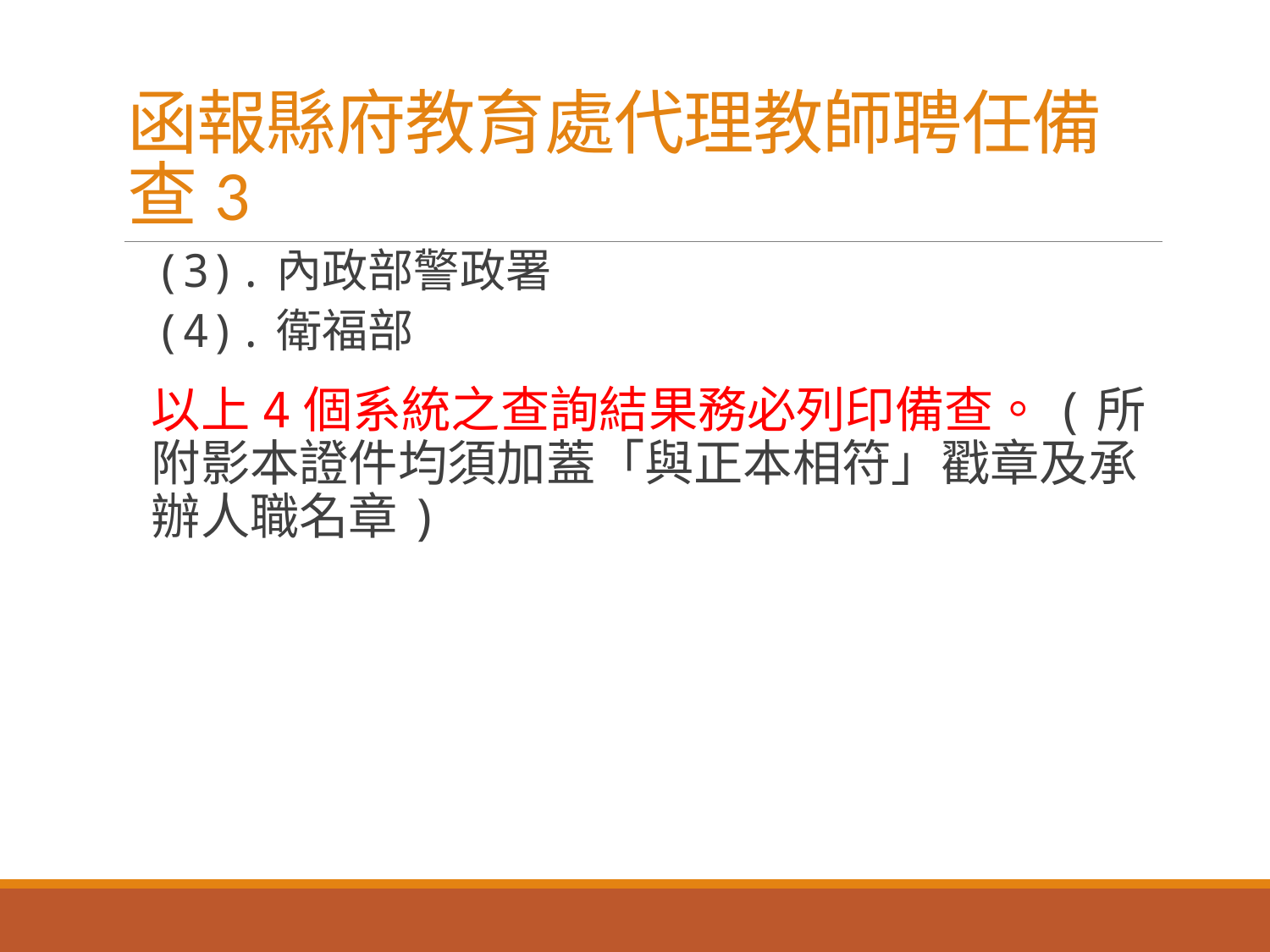

# 函報縣府教育處代理教師聘任備查3
(3).內政部警政署
(4).衛福部
以上4個系統之查詢結果務必列印備查。(所附影本證件均須加蓋「與正本相符」戳章及承辦人職名章)